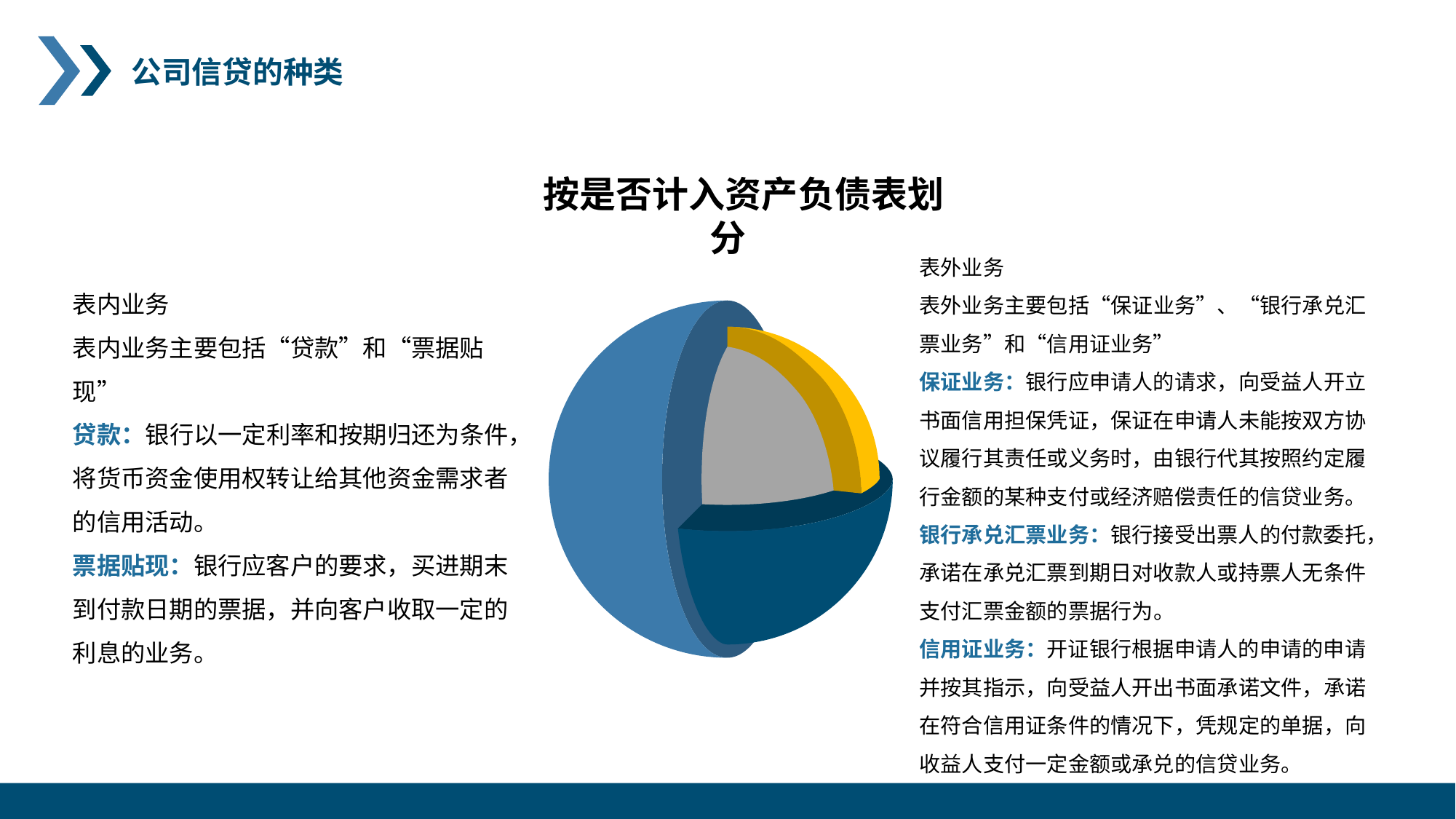

公司信贷的种类
按是否计入资产负债表划分
表外业务
表外业务主要包括“保证业务”、“银行承兑汇票业务”和“信用证业务”
保证业务：银行应申请人的请求，向受益人开立书面信用担保凭证，保证在申请人未能按双方协议履行其责任或义务时，由银行代其按照约定履行金额的某种支付或经济赔偿责任的信贷业务。
银行承兑汇票业务：银行接受出票人的付款委托，承诺在承兑汇票到期日对收款人或持票人无条件支付汇票金额的票据行为。
信用证业务：开证银行根据申请人的申请的申请并按其指示，向受益人开出书面承诺文件，承诺在符合信用证条件的情况下，凭规定的单据，向收益人支付一定金额或承兑的信贷业务。
表内业务
表内业务主要包括“贷款”和“票据贴现”
贷款：银行以一定利率和按期归还为条件，将货币资金使用权转让给其他资金需求者的信用活动。
票据贴现：银行应客户的要求，买进期末到付款日期的票据，并向客户收取一定的利息的业务。